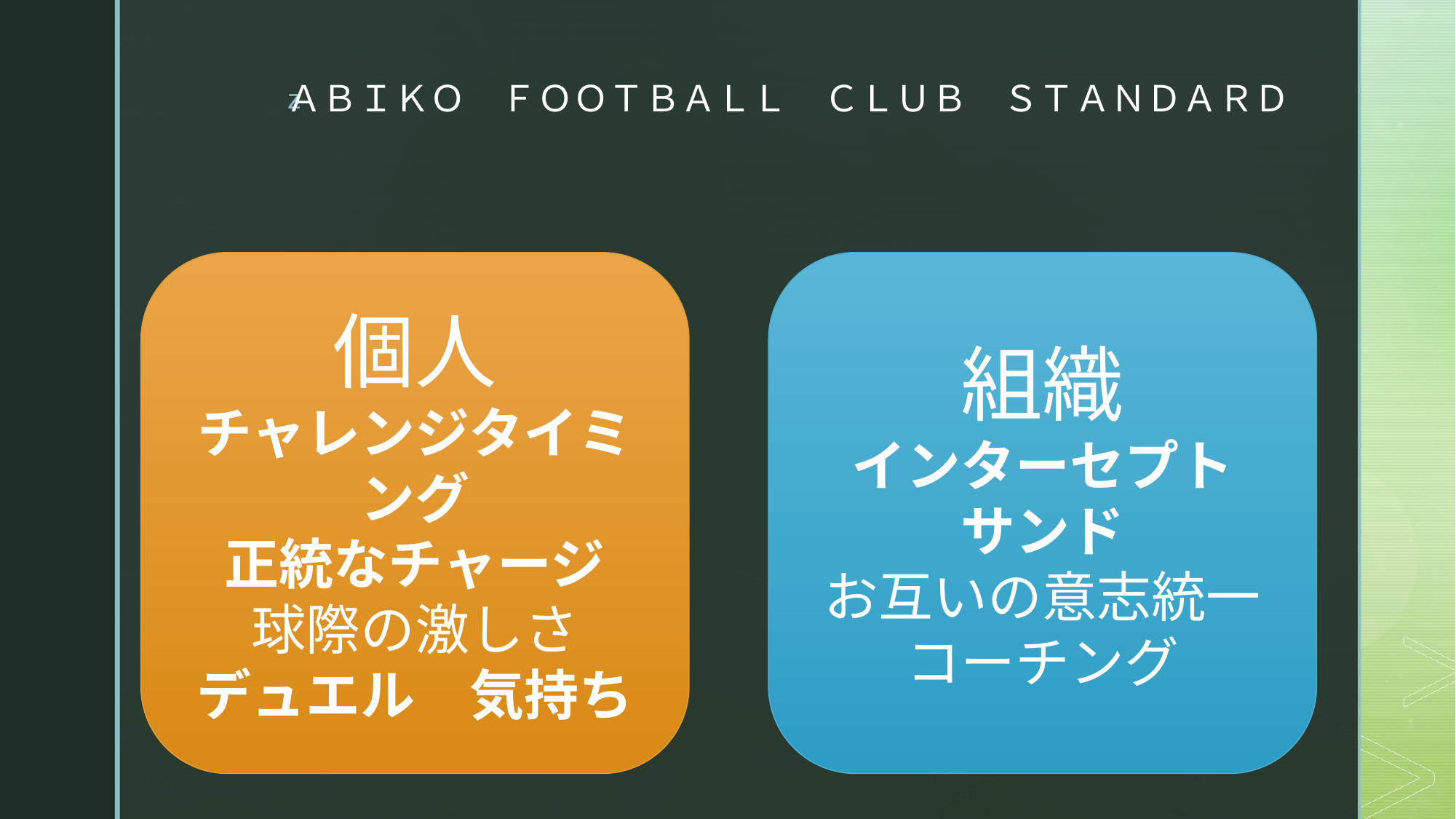

# ＡＢＩＫＯ　ＦＯＯＴＢＡＬＬ　ＣＬＵＢ　ＳＴＡＮＤＡＲＤ
個人
チャレンジタイミング
正統なチャージ
球際の激しさ
デュエル　気持ち
組織
インターセプト
サンド
お互いの意志統一
コーチング